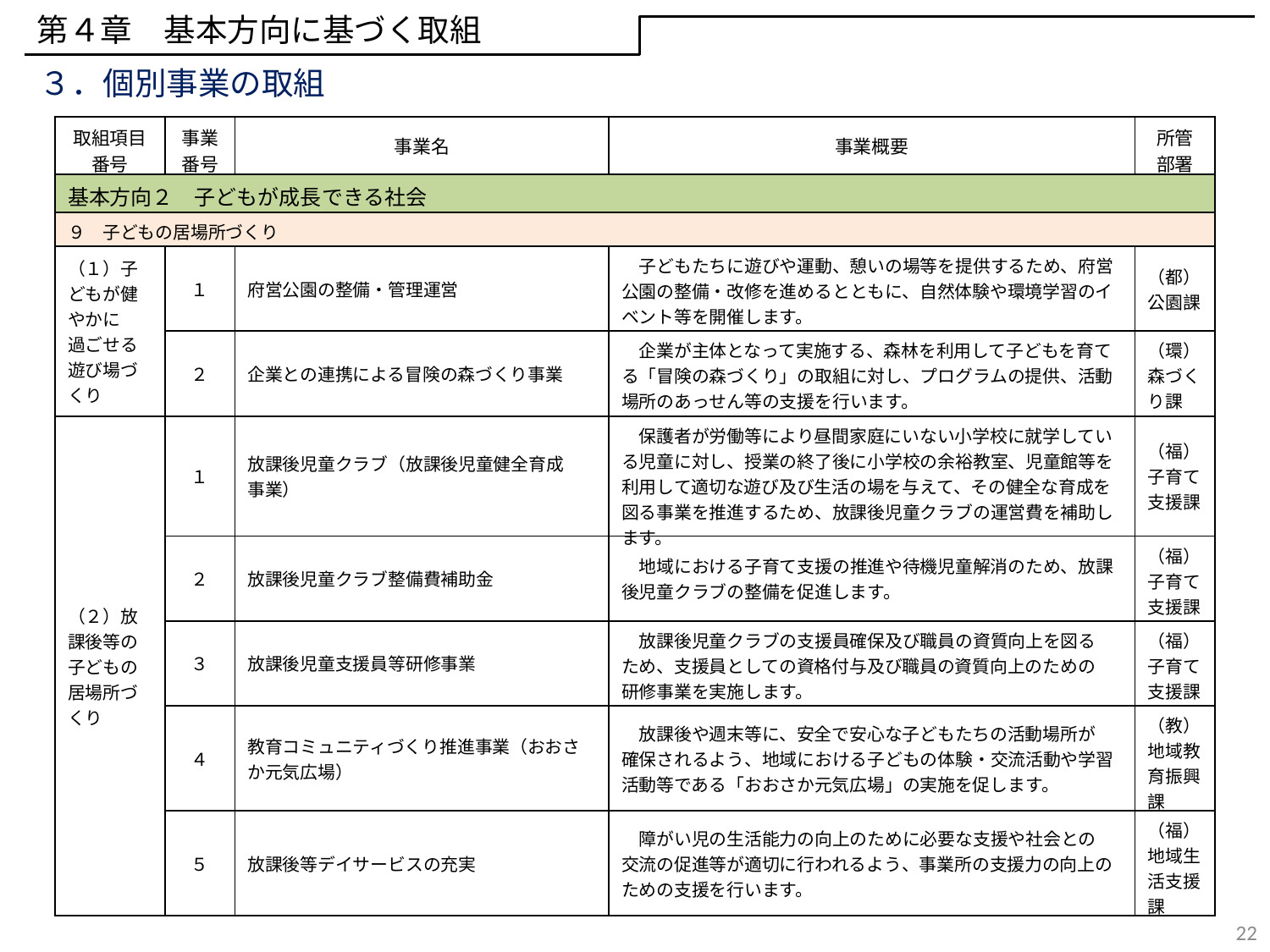

第４章　基本方向に基づく取組
３．個別事業の取組
| 取組項目 番号 | 事業 番号 | 事業名 | 事業概要 | 所管 部署 |
| --- | --- | --- | --- | --- |
| 基本方向２　子どもが成長できる社会 |  |  |  |  |
| ９　子どもの居場所づくり |  |  |  |  |
| （１）子どもが健やかに 過ごせる遊び場づくり | １ | 府営公園の整備・管理運営 | 子どもたちに遊びや運動、憩いの場等を提供するため、府営公園の整備・改修を進めるとともに、自然体験や環境学習のイベント等を開催します。 | （都）公園課 |
|  | ２ | 企業との連携による冒険の森づくり事業 | 企業が主体となって実施する、森林を利用して子どもを育てる「冒険の森づくり」の取組に対し、プログラムの提供、活動場所のあっせん等の支援を行います。 | （環）森づくり課 |
| （２）放課後等の子どもの居場所づくり | １ | 放課後児童クラブ（放課後児童健全育成 事業） | 保護者が労働等により昼間家庭にいない小学校に就学している児童に対し、授業の終了後に小学校の余裕教室、児童館等を利用して適切な遊び及び生活の場を与えて、その健全な育成を図る事業を推進するため、放課後児童クラブの運営費を補助します。 | （福）子育て支援課 |
|  | ２ | 放課後児童クラブ整備費補助金 | 地域における子育て支援の推進や待機児童解消のため、放課後児童クラブの整備を促進します。 | （福）子育て支援課 |
|  | ３ | 放課後児童支援員等研修事業 | 放課後児童クラブの支援員確保及び職員の資質向上を図る ため、支援員としての資格付与及び職員の資質向上のための 研修事業を実施します。 | （福）子育て支援課 |
|  | ４ | 教育コミュニティづくり推進事業（おおさか元気広場） | 放課後や週末等に、安全で安心な子どもたちの活動場所が 確保されるよう、地域における子どもの体験・交流活動や学習活動等である「おおさか元気広場」の実施を促します。 | （教）地域教育振興課 |
|  | ５ | 放課後等デイサービスの充実 | 障がい児の生活能力の向上のために必要な支援や社会との 交流の促進等が適切に行われるよう、事業所の支援力の向上のための支援を行います。 | （福）地域生活支援課 |
22